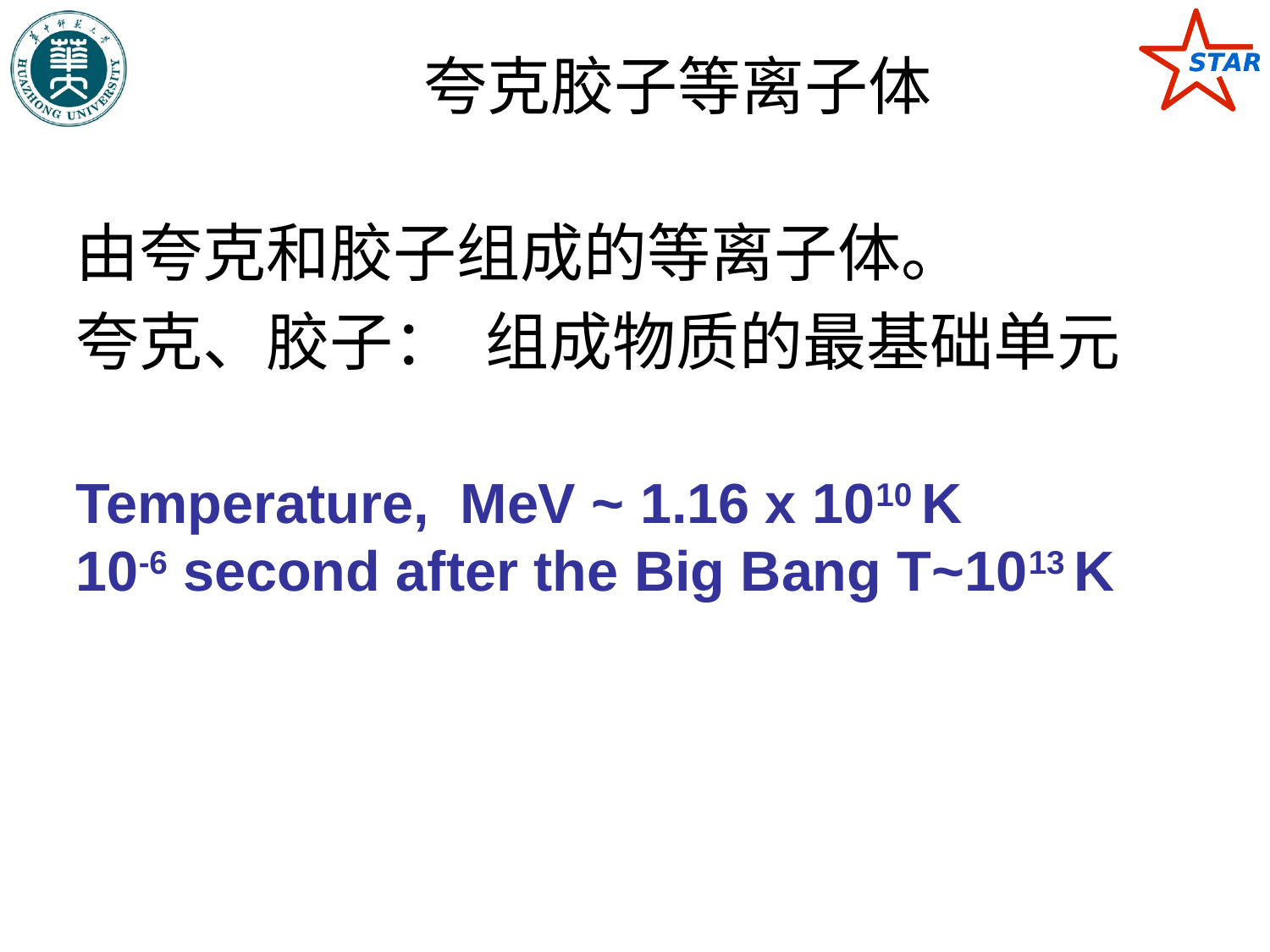

# 夸克胶子等离子体

由夸克和胶子组成的等离子体。
夸克、胶子：  组成物质的最基础单元

Temperature,  MeV ~ 1.16 x 1010 K
10-6 second after the Big Bang T~1013 K